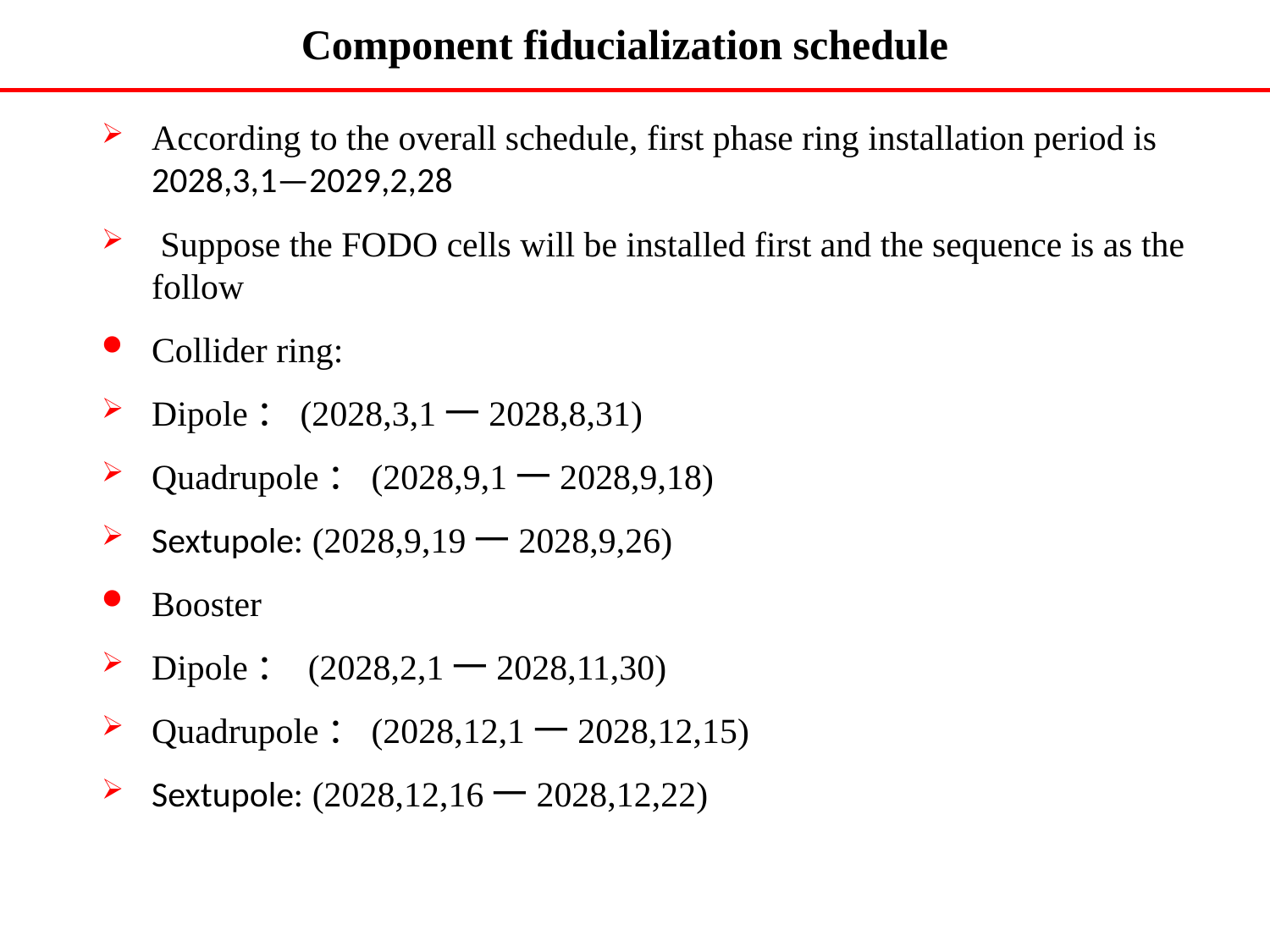

Component fiducialization schedule
According to the overall schedule, first phase ring installation period is 2028,3,1—2029,2,28
 Suppose the FODO cells will be installed first and the sequence is as the follow
Collider ring:
Dipole：(2028,3,1一2028,8,31)
Quadrupole：(2028,9,1一2028,9,18)
Sextupole: (2028,9,19一2028,9,26)
Booster
Dipole： (2028,2,1一2028,11,30)
Quadrupole：(2028,12,1一2028,12,15)
Sextupole: (2028,12,16一2028,12,22)